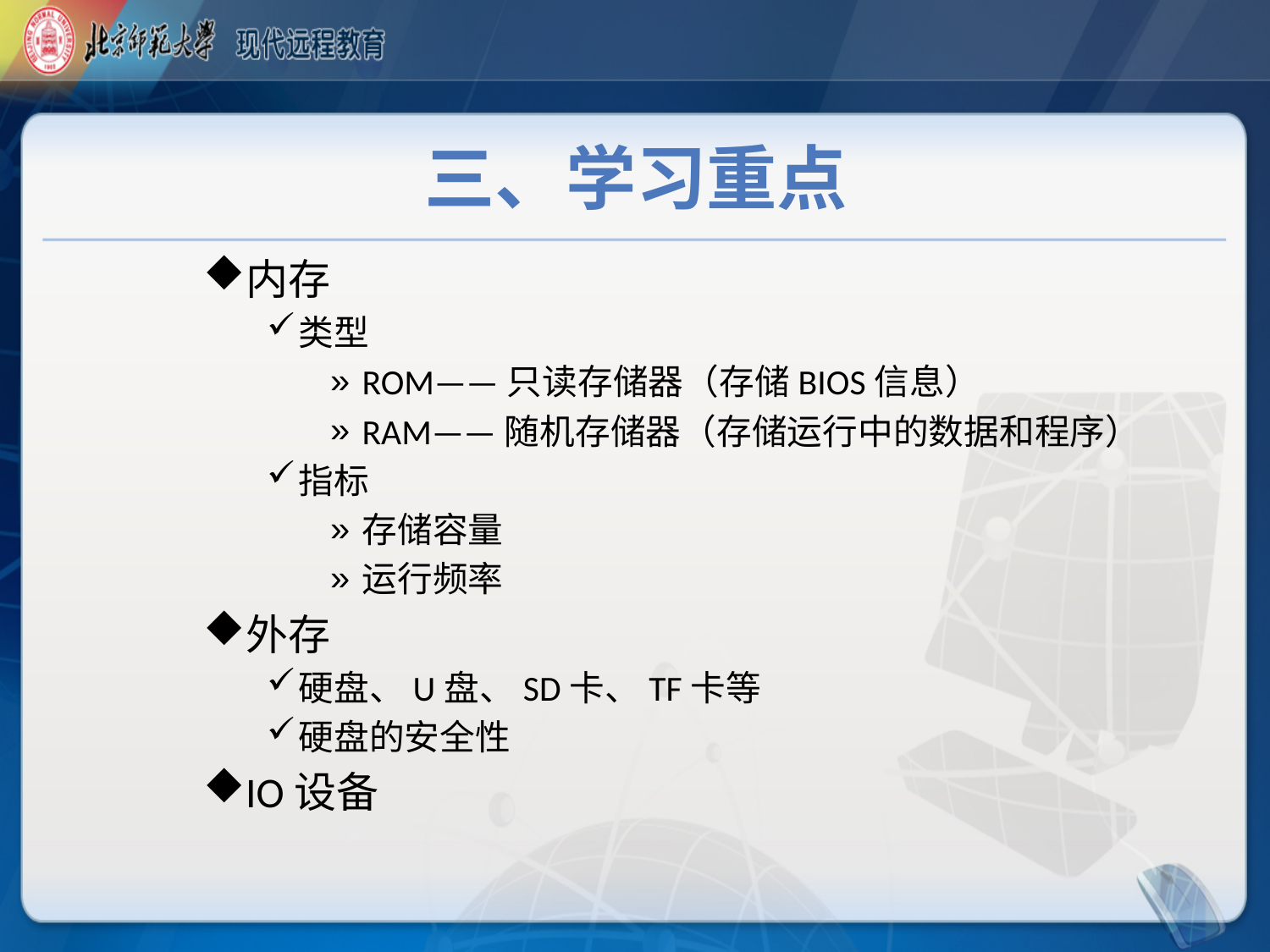

# 三、学习重点
内存
类型
ROM——只读存储器（存储BIOS信息）
RAM——随机存储器（存储运行中的数据和程序）
指标
存储容量
运行频率
外存
硬盘、U盘、SD卡、TF卡等
硬盘的安全性
IO设备